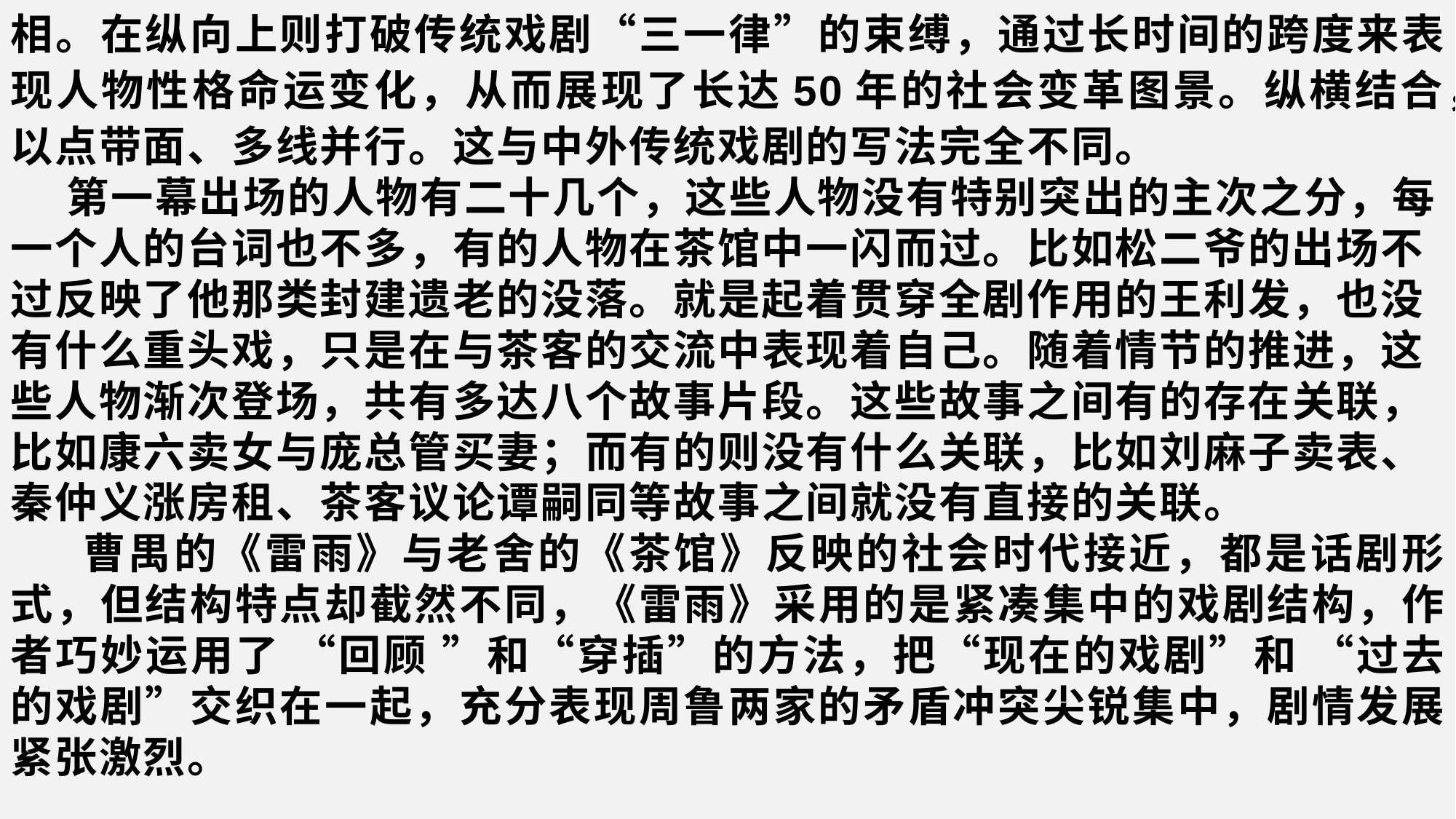

相。在纵向上则打破传统戏剧“三一律”的束缚，通过长时间的跨度来表现人物性格命运变化，从而展现了长达50年的社会变革图景。纵横结合，以点带面、多线并行。这与中外传统戏剧的写法完全不同。
    第一幕出场的人物有二十几个，这些人物没有特别突出的主次之分，每一个人的台词也不多，有的人物在茶馆中一闪而过。比如松二爷的出场不过反映了他那类封建遗老的没落。就是起着贯穿全剧作用的王利发，也没有什么重头戏，只是在与茶客的交流中表现着自己。随着情节的推进，这些人物渐次登场，共有多达八个故事片段。这些故事之间有的存在关联，比如康六卖女与庞总管买妻；而有的则没有什么关联，比如刘麻子卖表、秦仲义涨房租、茶客议论谭嗣同等故事之间就没有直接的关联。
曹禺的《雷雨》与老舍的《茶馆》反映的社会时代接近，都是话剧形式，但结构特点却截然不同，《雷雨》采用的是紧凑集中的戏剧结构，作者巧妙运用了 “回顾 ”和“穿插”的方法，把“现在的戏剧”和 “过去的戏剧”交织在一起，充分表现周鲁两家的矛盾冲突尖锐集中，剧情发展紧张激烈。